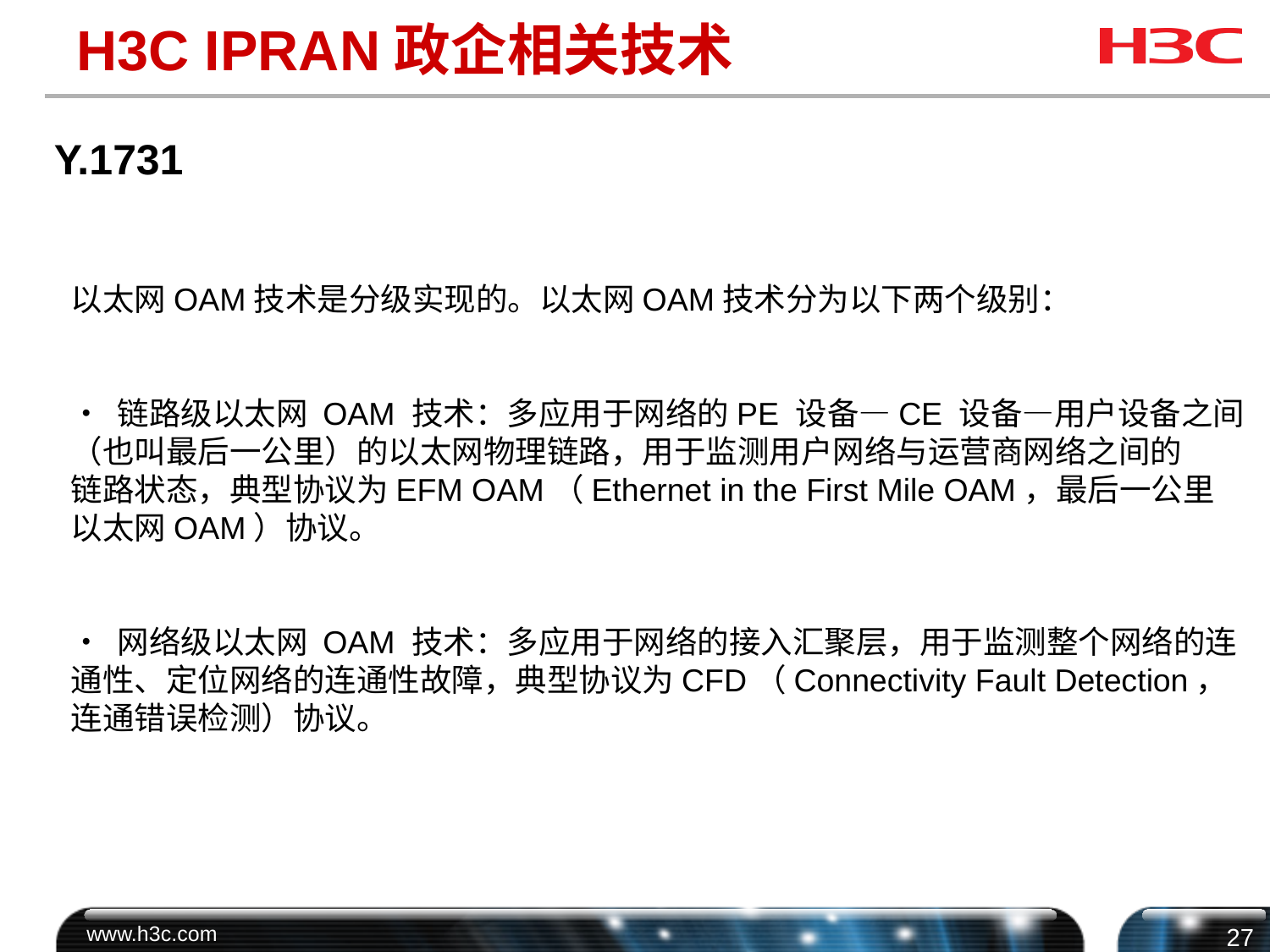

# H3C IPRAN政企相关技术
Y.1731
以太网OAM技术是分级实现的。以太网OAM技术分为以下两个级别：

• 链路级以太网 OAM 技术：多应用于网络的PE 设备—CE 设备—用户设备之间
（也叫最后一公里）的以太网物理链路，用于监测用户网络与运营商网络之间的
链路状态，典型协议为EFM OAM（Ethernet in the First Mile OAM，最后一公里
以太网OAM）协议。

• 网络级以太网 OAM 技术：多应用于网络的接入汇聚层，用于监测整个网络的连通性、定位网络的连通性故障，典型协议为CFD（Connectivity Fault Detection，连通错误检测）协议。